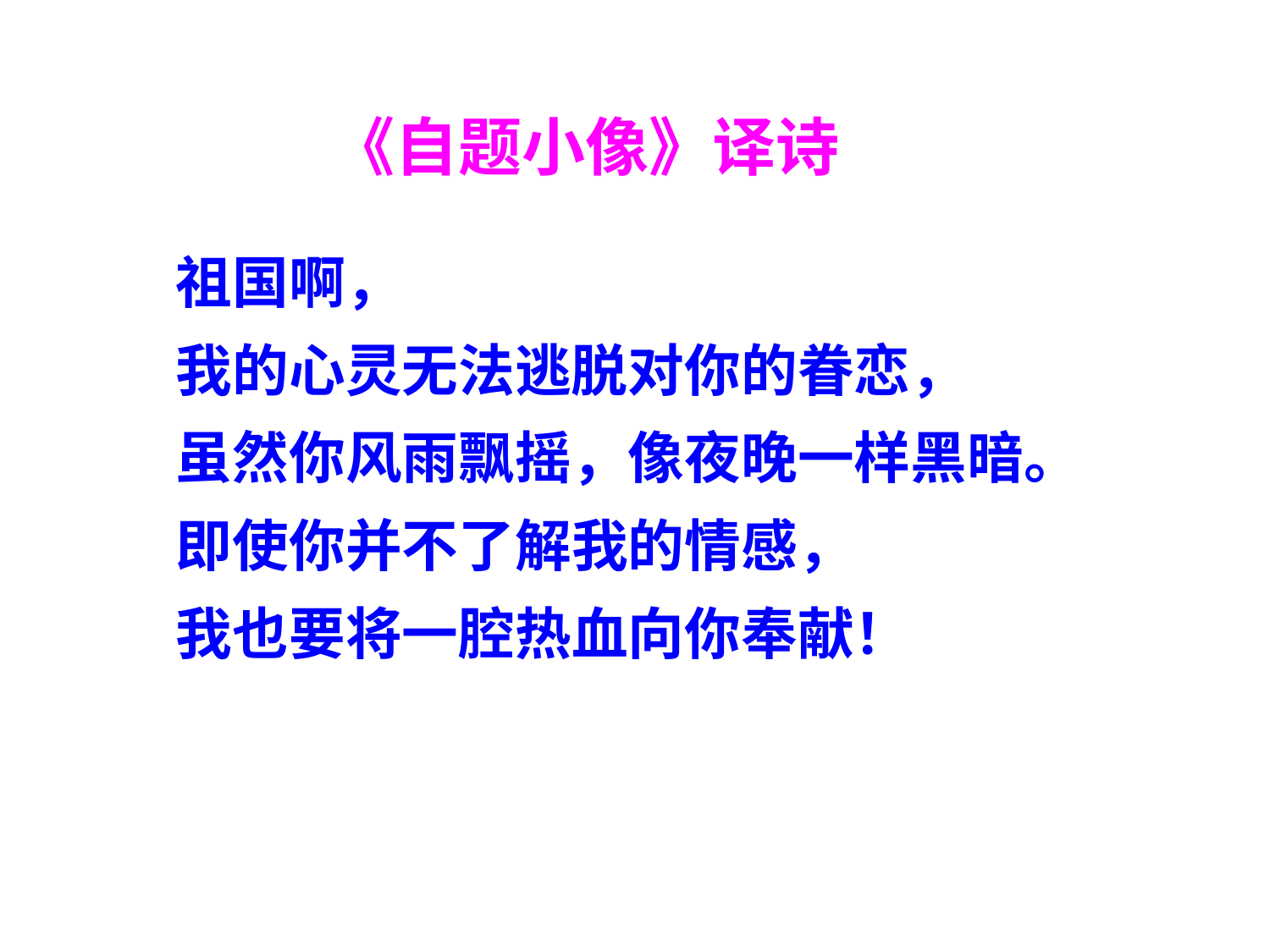

《自题小像》译诗
祖国啊，
我的心灵无法逃脱对你的眷恋，
虽然你风雨飘摇，像夜晚一样黑暗。
即使你并不了解我的情感，
我也要将一腔热血向你奉献！